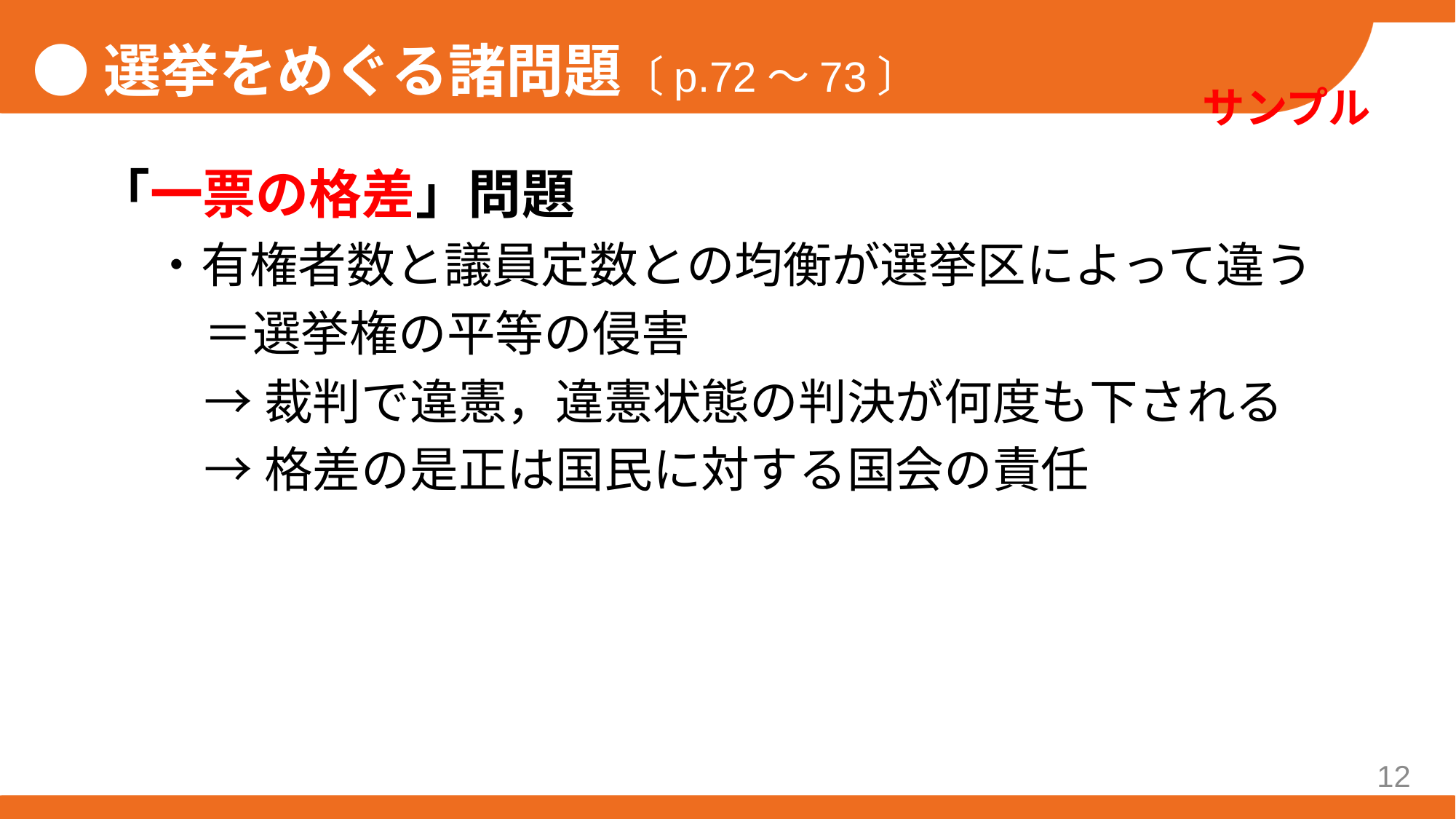

●選挙をめぐる諸問題〔p.72〜73〕
「一票の格差」問題
・有権者数と議員定数との均衡が選挙区によって違う
＝選挙権の平等の侵害
→裁判で違憲，違憲状態の判決が何度も下される
→格差の是正は国民に対する国会の責任